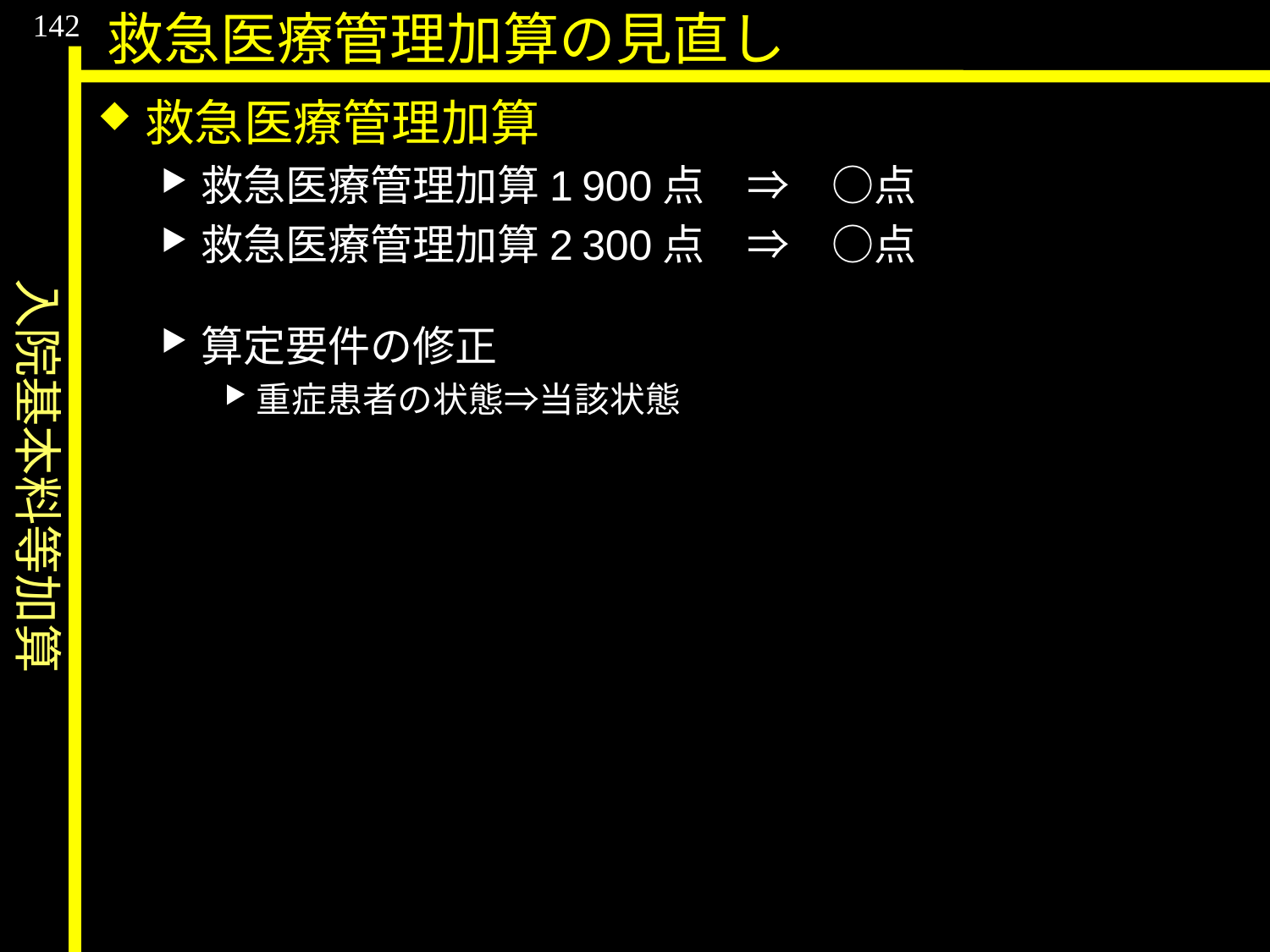

入院基本料等加算
142
救急医療管理加算の見直し

救急医療管理加算
救急医療管理加算1	900点　⇒　○点
救急医療管理加算2	300点　⇒　○点

算定要件の修正
重症患者の状態⇒当該状態